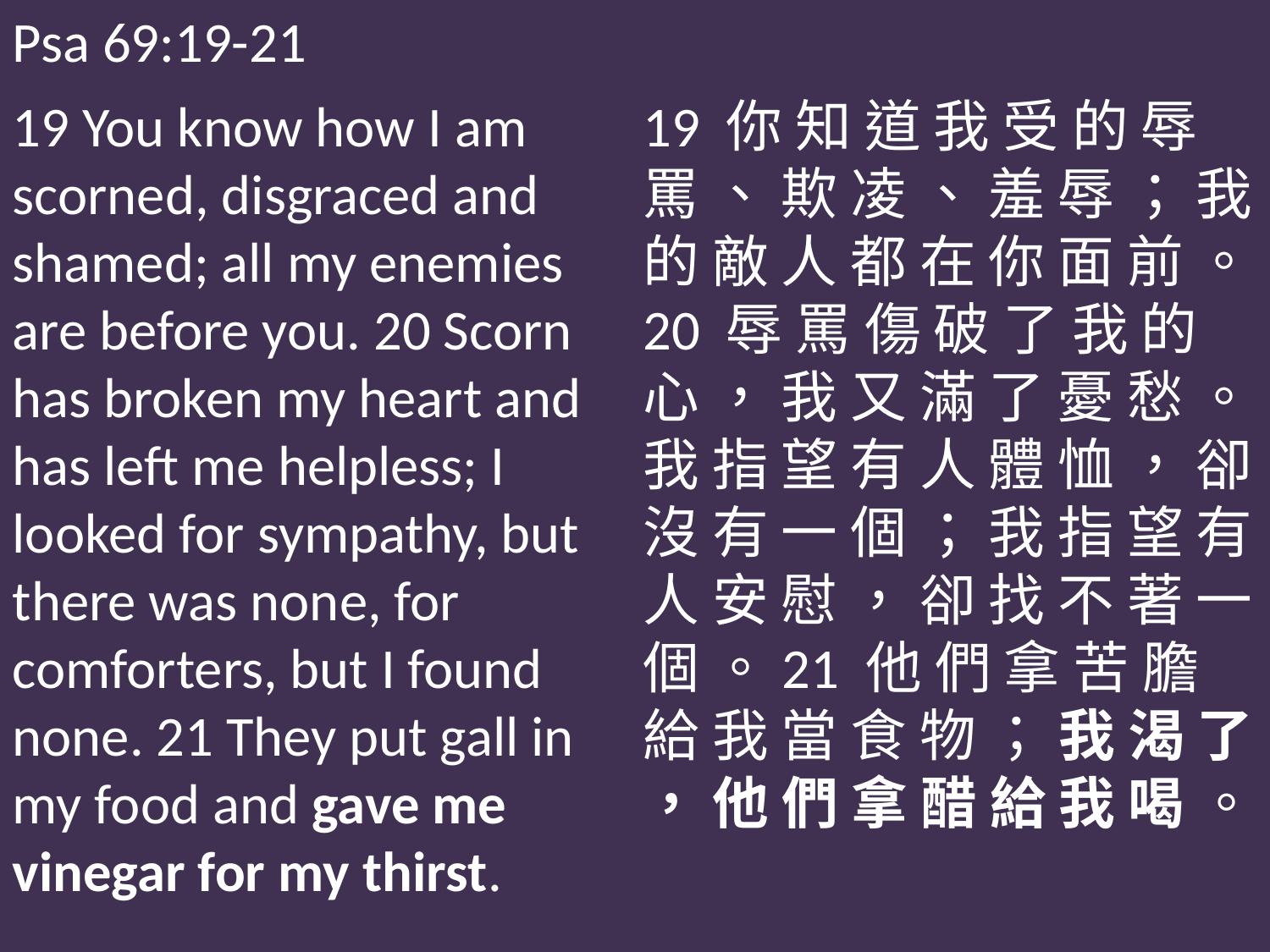

Psa 69:19-21
19 You know how I am scorned, disgraced and shamed; all my enemies are before you. 20 Scorn has broken my heart and has left me helpless; I looked for sympathy, but there was none, for comforters, but I found none. 21 They put gall in my food and gave me vinegar for my thirst.
19 你 知 道 我 受 的 辱 罵 、 欺 凌 、 羞 辱 ； 我 的 敵 人 都 在 你 面 前 。20 辱 罵 傷 破 了 我 的 心 ， 我 又 滿 了 憂 愁 。 我 指 望 有 人 體 恤 ， 卻 沒 有 一 個 ； 我 指 望 有 人 安 慰 ， 卻 找 不 著 一 個 。21 他 們 拿 苦 膽 給 我 當 食 物 ； 我 渴 了 ， 他 們 拿 醋 給 我 喝 。